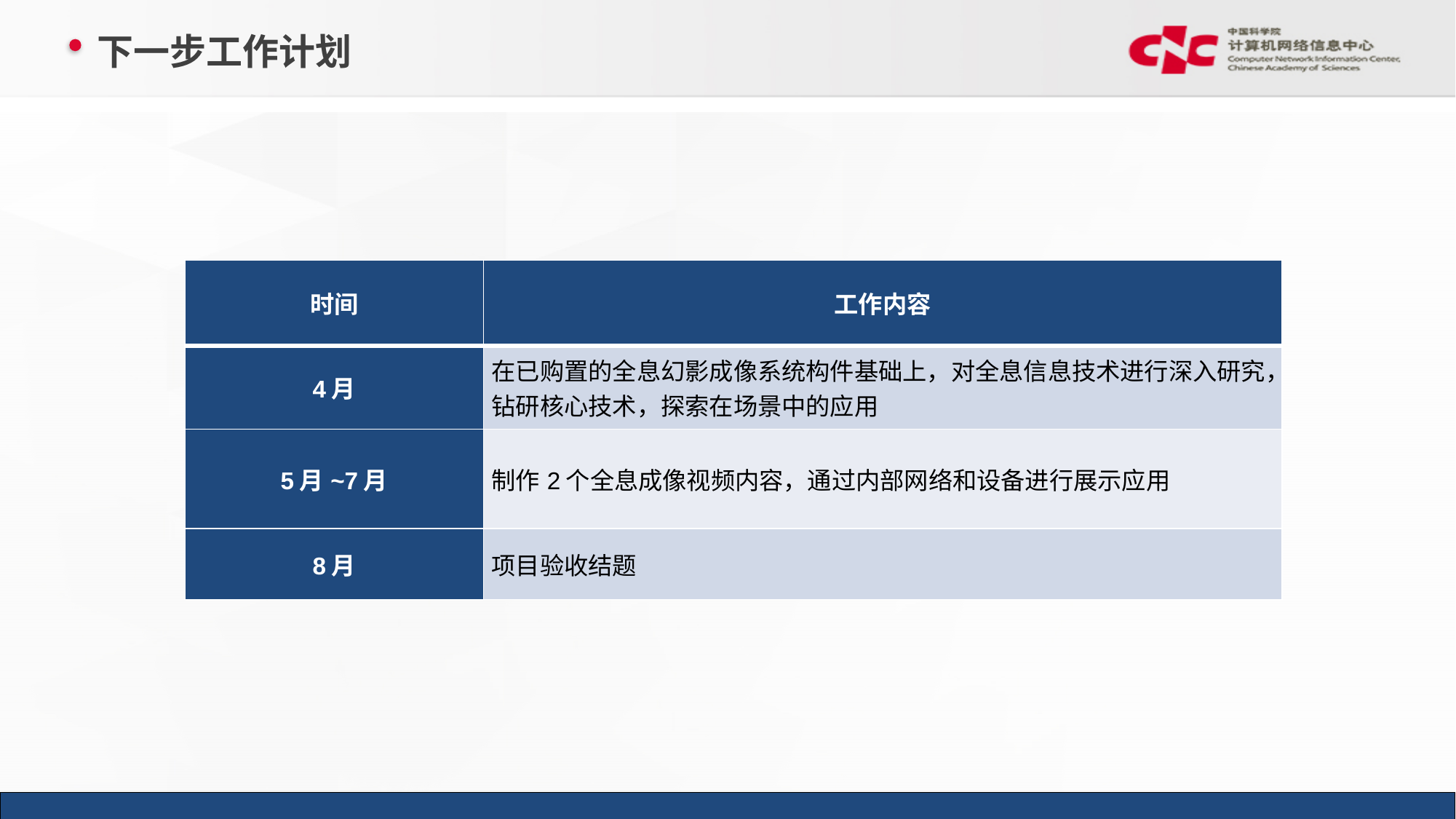

# 下一步工作计划
| 时间 | 工作内容 |
| --- | --- |
| 4月 | 在已购置的全息幻影成像系统构件基础上，对全息信息技术进行深入研究，钻研核心技术，探索在场景中的应用 |
| 5月~7月 | 制作2个全息成像视频内容，通过内部网络和设备进行展示应用 |
| 8月 | 项目验收结题 |